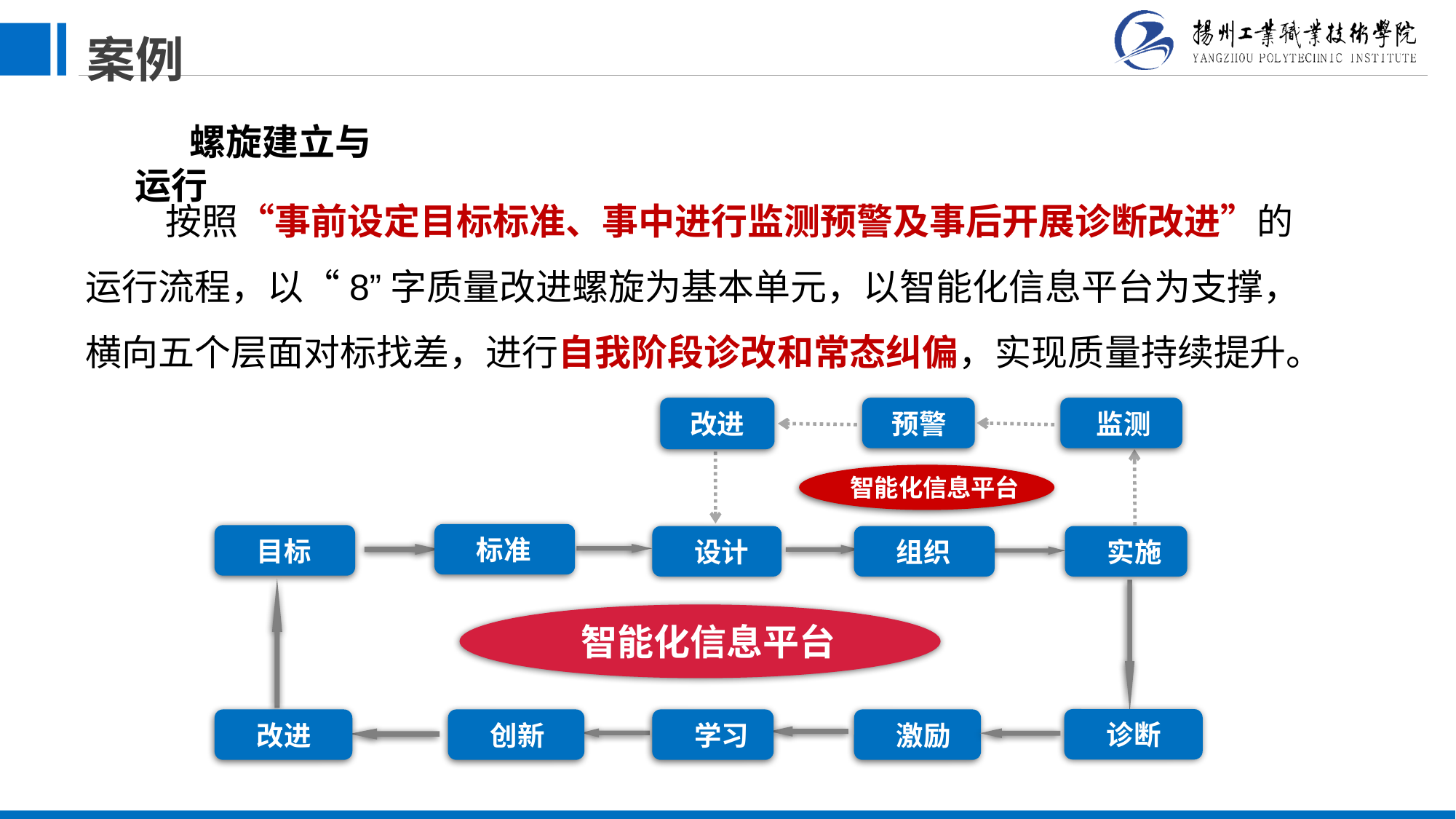

案例
螺旋建立与运行
  按照“事前设定目标标准、事中进行监测预警及事后开展诊断改进”的运行流程，以“8”字质量改进螺旋为基本单元，以智能化信息平台为支撑，横向五个层面对标找差，进行自我阶段诊改和常态纠偏，实现质量持续提升。
 改进
 预警
  监测
  智能化信息平台
   标准
   目标
   设计
   组织
   实施

 智能化信息平台
   诊断
   改进
   创新
   学习
   激励